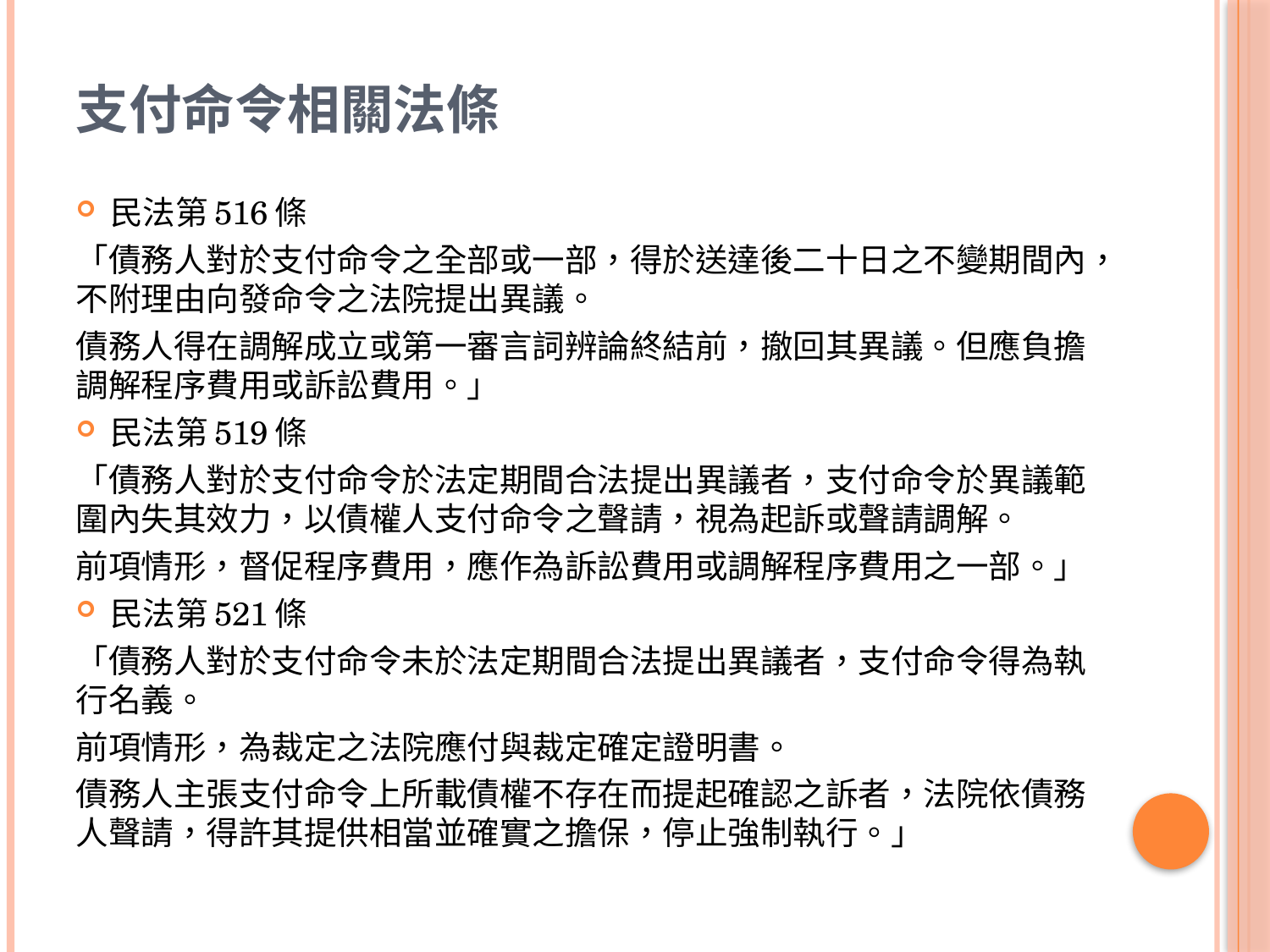

# 支付命令相關法條
民法第516條
「債務人對於支付命令之全部或一部，得於送達後二十日之不變期間內，不附理由向發命令之法院提出異議。
債務人得在調解成立或第一審言詞辨論終結前，撤回其異議。但應負擔調解程序費用或訴訟費用。」
民法第519條
「債務人對於支付命令於法定期間合法提出異議者，支付命令於異議範圍內失其效力，以債權人支付命令之聲請，視為起訴或聲請調解。
前項情形，督促程序費用，應作為訴訟費用或調解程序費用之一部。」
民法第521條
「債務人對於支付命令未於法定期間合法提出異議者，支付命令得為執行名義。
前項情形，為裁定之法院應付與裁定確定證明書。
債務人主張支付命令上所載債權不存在而提起確認之訴者，法院依債務人聲請，得許其提供相當並確實之擔保，停止強制執行。」